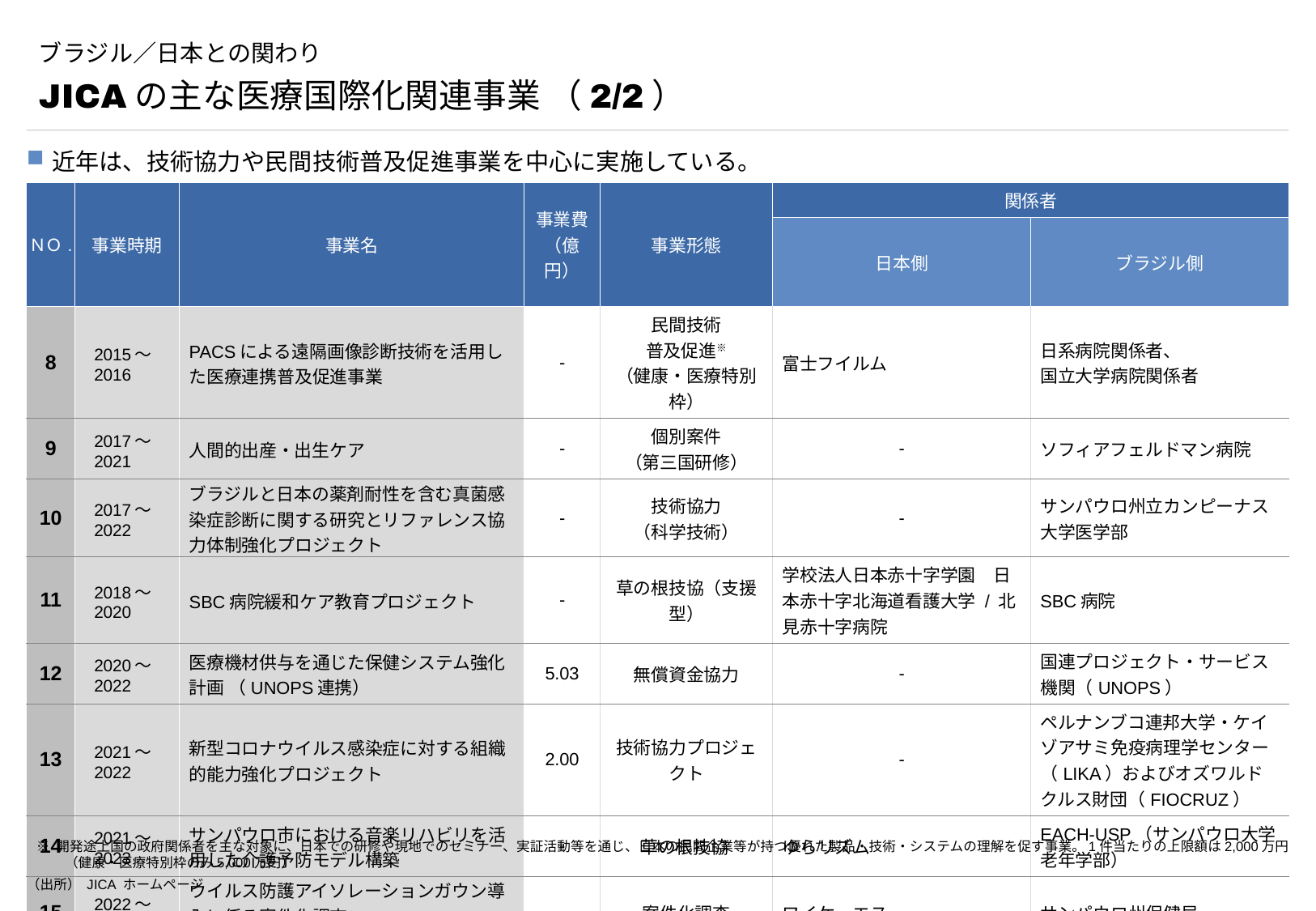

# ブラジル／日本との関わり
JICAの主な医療国際化関連事業 （2/2）
近年は、技術協力や民間技術普及促進事業を中心に実施している。
| ＮＯ. | 事業時期 | 事業名 | 事業費 （億円） | 事業形態 | 関係者 |  |
| --- | --- | --- | --- | --- | --- | --- |
|  |  |  |  |  | 日本側 | ブラジル側 |
| 8 | 2015～ 2016 | PACSによる遠隔画像診断技術を活用した医療連携普及促進事業 | - | 民間技術 普及促進※ （健康・医療特別枠） | 富士フイルム | 日系病院関係者、 国立大学病院関係者 |
| 9 | 2017～2021 | 人間的出産・出生ケア | - | 個別案件 （第三国研修） | - | ソフィアフェルドマン病院 |
| 10 | 2017～2022 | ブラジルと日本の薬剤耐性を含む真菌感染症診断に関する研究とリファレンス協力体制強化プロジェクト | - | 技術協力 （科学技術） | - | サンパウロ州立カンピーナス大学医学部 |
| 11 | 2018～2020 | SBC病院緩和ケア教育プロジェクト | - | 草の根技協（支援型） | 学校法人日本赤十字学園　日本赤十字北海道看護大学 / 北見赤十字病院 | SBC病院 |
| 12 | 2020～2022 | 医療機材供与を通じた保健システム強化計画 （UNOPS連携） | 5.03 | 無償資金協力 | - | 国連プロジェクト・サービス機関（UNOPS） |
| 13 | 2021～2022 | 新型コロナウイルス感染症に対する組織的能力強化プロジェクト | 2.00 | 技術協力プロジェクト | - | ペルナンブコ連邦大学・ケイゾアサミ免疫病理学センター（LIKA）およびオズワルドクルス財団（FIOCRUZ） |
| 14 | 2021～2023 | サンパウロ市における音楽リハビリを活用した介護予防モデル構築 | - | 草の根技協 | ゆらリズム | EACH-USP（サンパウロ大学老年学部） |
| 15 | 2022～2023 | ウイルス防護アイソレーションガウン導入に係る案件化調査 | - | 案件化調査 | ワイケーエス | サンパウロ州保健局 |
| 16 | 2023~ 2027 | 新型コロナウイルス感染症にかかるゲノム・モニタリング・ネットワーク強化プロジェクト | - | 技術協力 | - | Fiocruz |
※ 開発途上国の政府関係者を主な対象に、日本での研修や現地でのセミナー、実証活動等を通じ、日本の民間企業等が持つ優れた製品・技術・システムの理解を促す事業。1件当たりの上限額は2,000万円（健康・医療特別枠のみ5,000万円）
（出所） JICA ホームページ